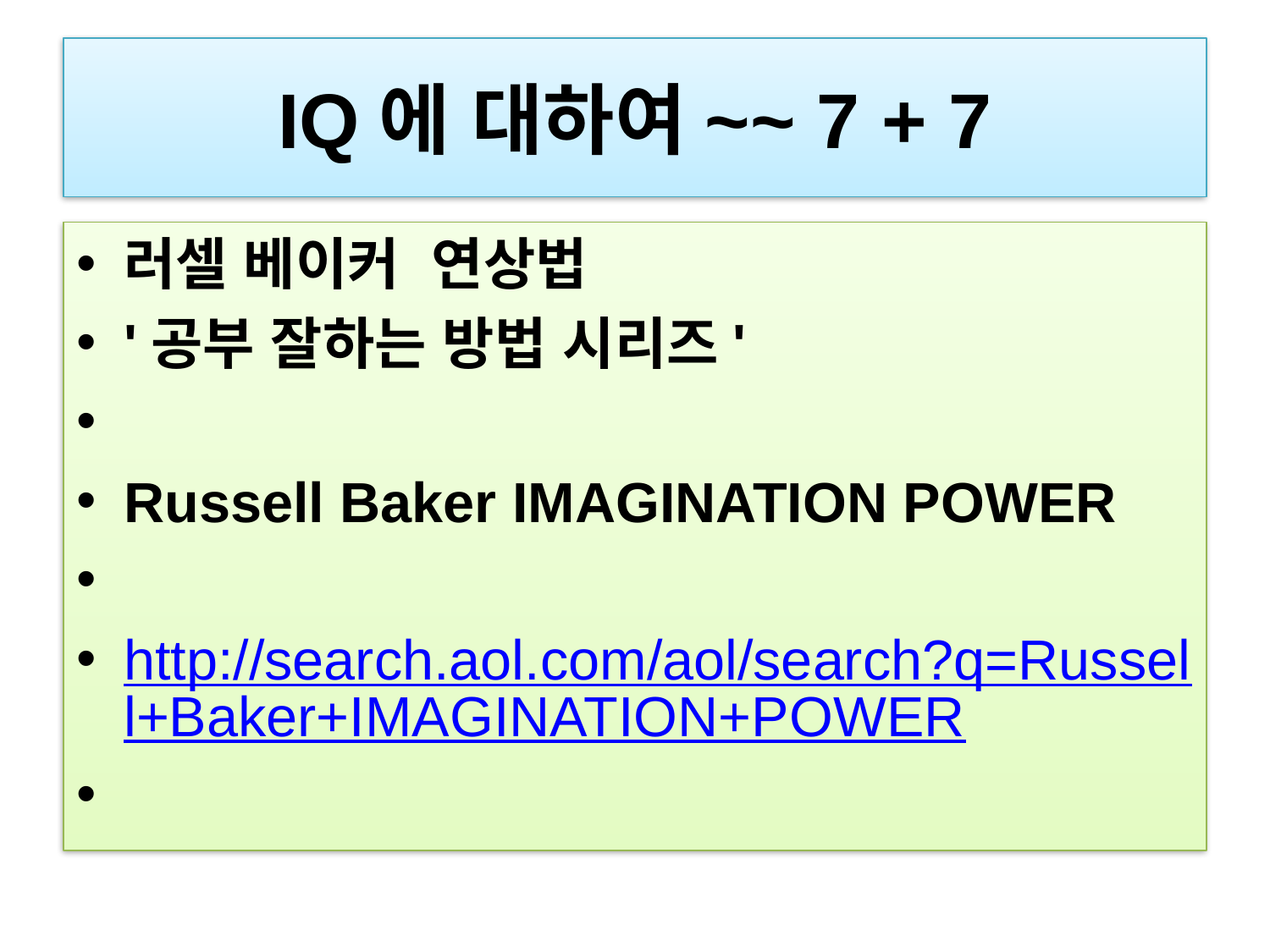

# IQ에 대하여~~ 7 + 7
러셀 베이커  연상법
'공부 잘하는 방법 시리즈'

Russell Baker IMAGINATION POWER

http://search.aol.com/aol/search?q=Russell+Baker+IMAGINATION+POWER